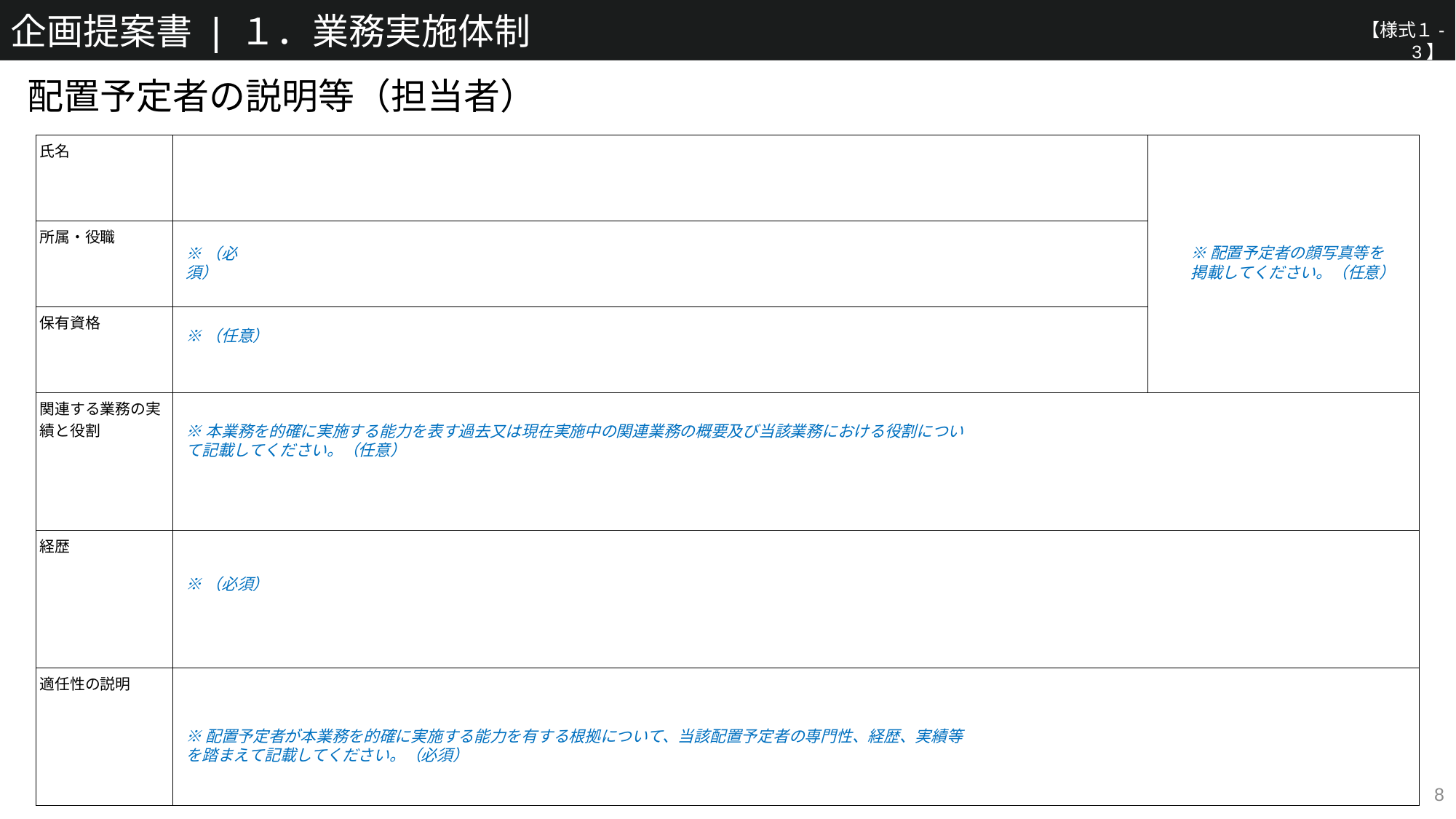

企画提案書 ❘ １．業務実施体制
【様式１-3】
配置予定者の説明等（担当者）
| 氏名 |  |  |
| --- | --- | --- |
| 所属・役職 |  |  |
| 保有資格 |  |  |
| 関連する業務の実績と役割 |  |  |
| 経歴 |  |  |
| 適任性の説明 |  |  |
※配置予定者の顔写真等を掲載してください。（任意）
※（必須）
※（任意）
※本業務を的確に実施する能力を表す過去又は現在実施中の関連業務の概要及び当該業務における役割について記載してください。（任意）
※（必須）
※配置予定者が本業務を的確に実施する能力を有する根拠について、当該配置予定者の専門性、経歴、実績等を踏まえて記載してください。（必須）